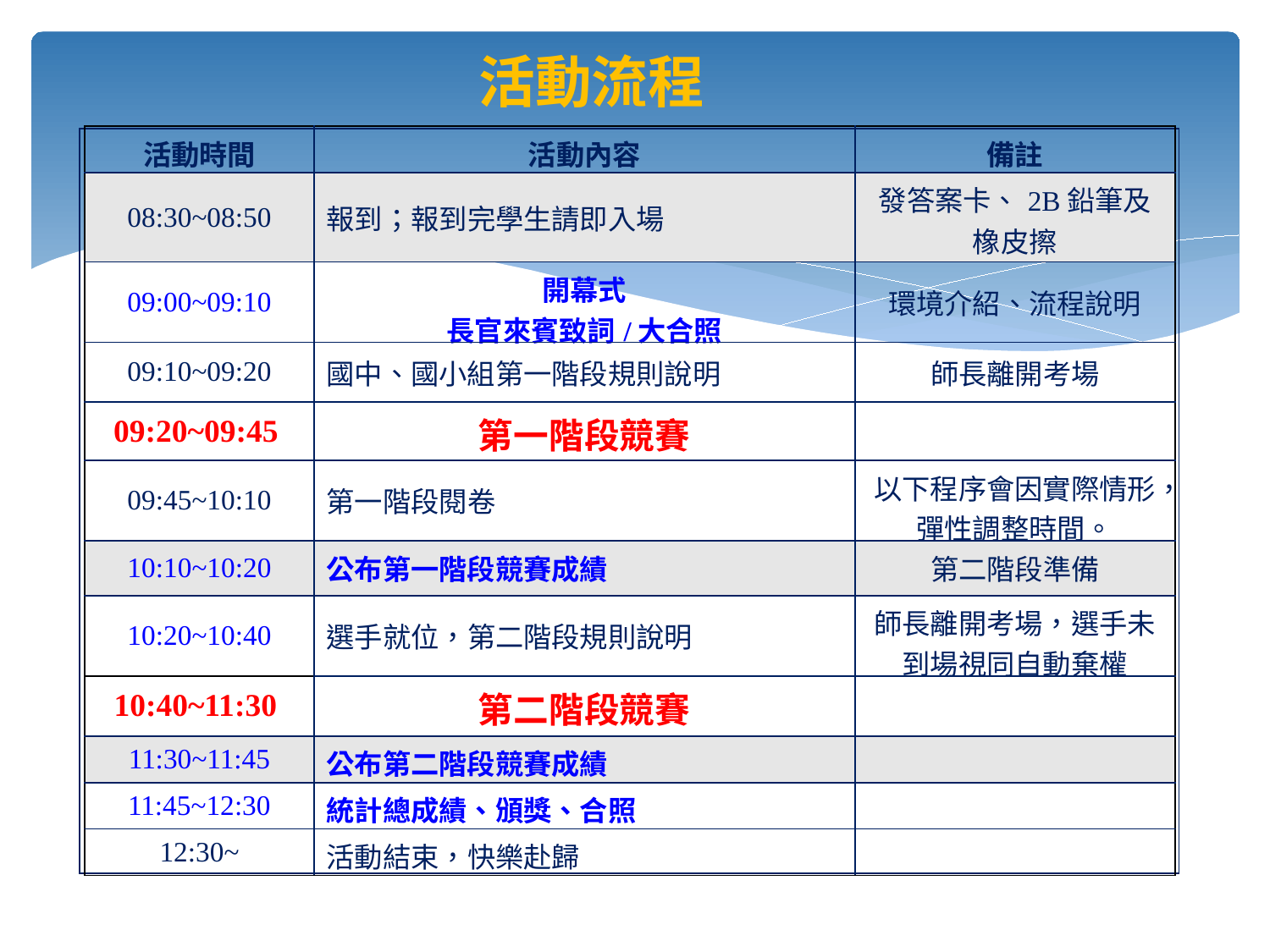

活動流程
| 活動時間 | 活動內容 | 備註 |
| --- | --- | --- |
| 08:30~08:50 | 報到；報到完學生請即入場 | 發答案卡、2B鉛筆及橡皮擦 |
| 09:00~09:10 | 開幕式 長官來賓致詞/大合照 | 環境介紹、流程說明 |
| 09:10~09:20 | 國中、國小組第一階段規則說明 | 師長離開考場 |
| 09:20~09:45 | 第一階段競賽 |  |
| 09:45~10:10 | 第一階段閱卷 | 以下程序會因實際情形，彈性調整時間。 |
| 10:10~10:20 | 公布第一階段競賽成績 | 第二階段準備 |
| 10:20~10:40 | 選手就位，第二階段規則說明 | 師長離開考場，選手未到場視同自動棄權 |
| 10:40~11:30 | 第二階段競賽 |  |
| 11:30~11:45 | 公布第二階段競賽成績 |  |
| 11:45~12:30 | 統計總成績、頒獎、合照 |  |
| 12:30~ | 活動結束，快樂赴歸 |  |
|  |
| --- |